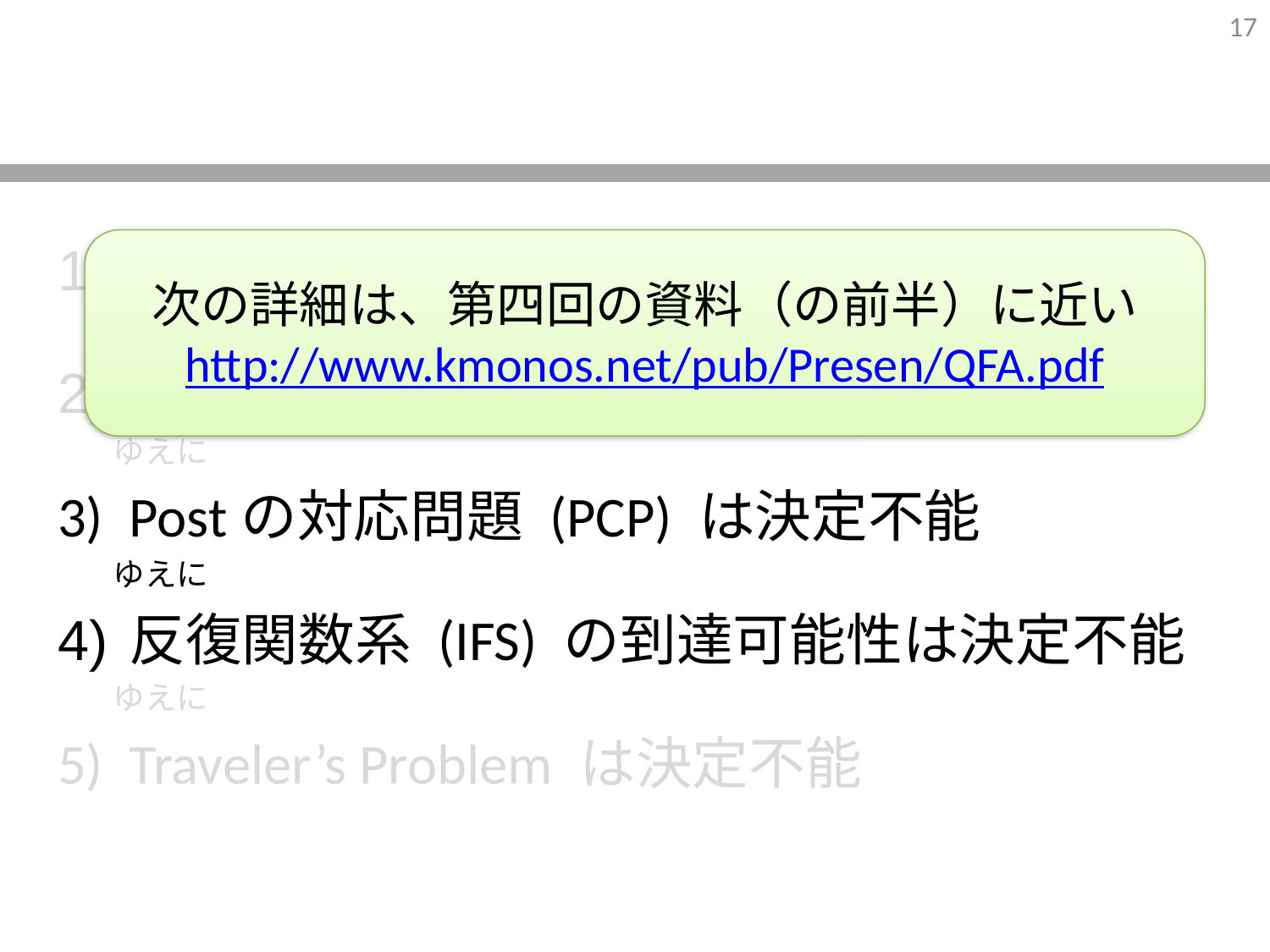

#
チューリングマシンの停止問題は決定不能
ゆえに
文字列書換系の到達可能性は決定不能
ゆえに
Postの対応問題 (PCP) は決定不能
ゆえに
反復関数系 (IFS) の到達可能性は決定不能
ゆえに
Traveler’s Problem は決定不能
次の詳細は、第四回の資料（の前半）に近い
http://www.kmonos.net/pub/Presen/QFA.pdf